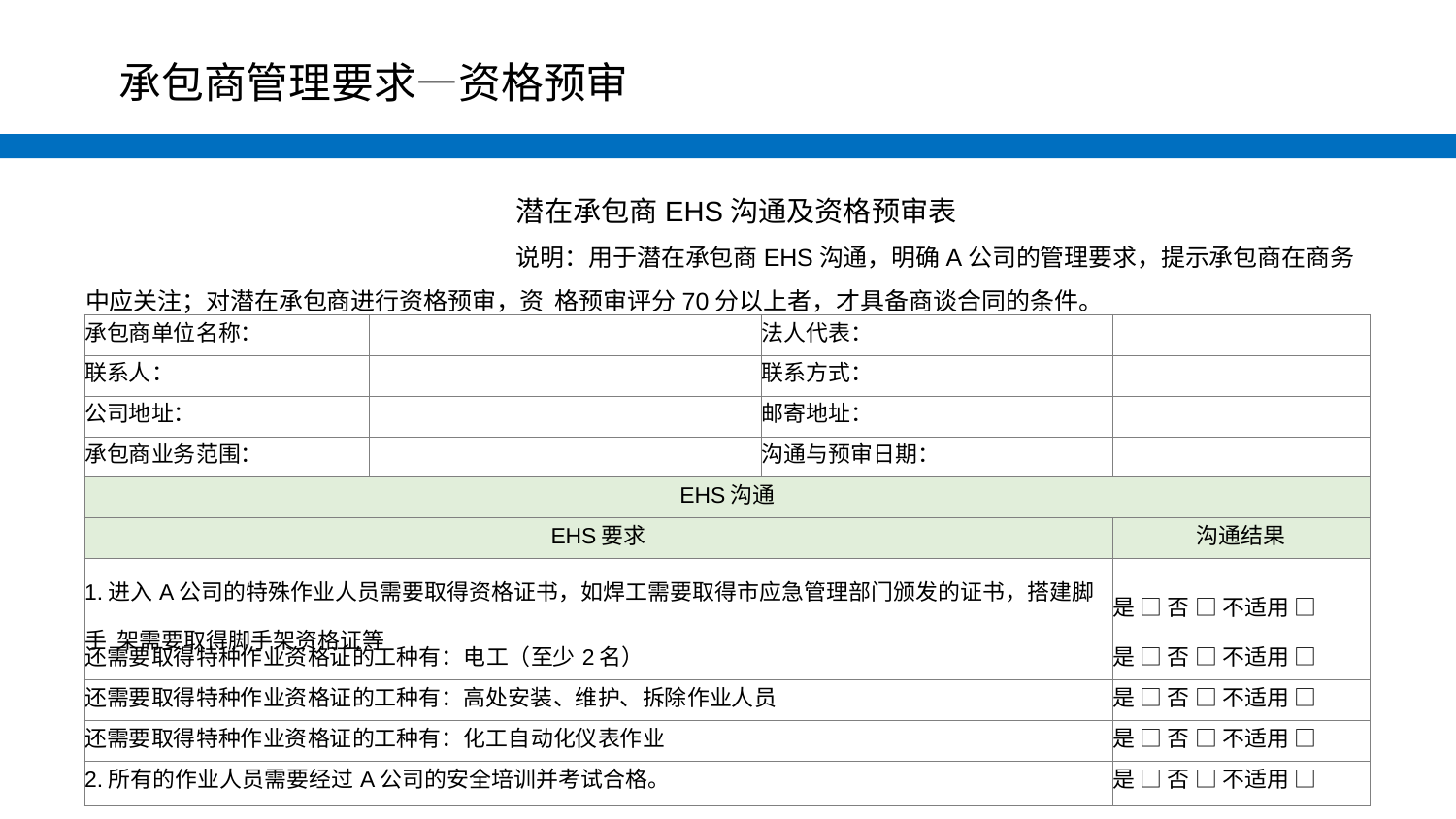

#
承包商管理要求—资格预审
潜在承包商EHS沟通及资格预审表
说明：用于潜在承包商EHS沟通，明确A公司的管理要求，提示承包商在商务中应关注；对潜在承包商进行资格预审，资  格预审评分70分以上者，才具备商谈合同的条件。
| 承包商单位名称： |  | 法人代表： |  |
| --- | --- | --- | --- |
| 联系人： |  | 联系方式： |  |
| 公司地址： |  | 邮寄地址： |  |
| 承包商业务范围： |  | 沟通与预审日期： |  |
| EHS沟通 |  |  |  |
| EHS要求 |  |  | 沟通结果 |
| 1.进入A公司的特殊作业人员需要取得资格证书，如焊工需要取得市应急管理部门颁发的证书，搭建脚手 架需要取得脚手架资格证等 |  |  | 是 □ 否 □ 不适用 □ |
| 还需要取得特种作业资格证的工种有：电工（至少2名） |  |  | 是 □ 否 □ 不适用 □ |
| 还需要取得特种作业资格证的工种有：高处安装、维护、拆除作业人员 |  |  | 是 □ 否 □ 不适用 □ |
| 还需要取得特种作业资格证的工种有：化工自动化仪表作业 |  |  | 是 □ 否 □ 不适用 □ |
| 2.所有的作业人员需要经过A公司的安全培训并考试合格。 |  |  | 是 □ 否 □ 不适用 □ |